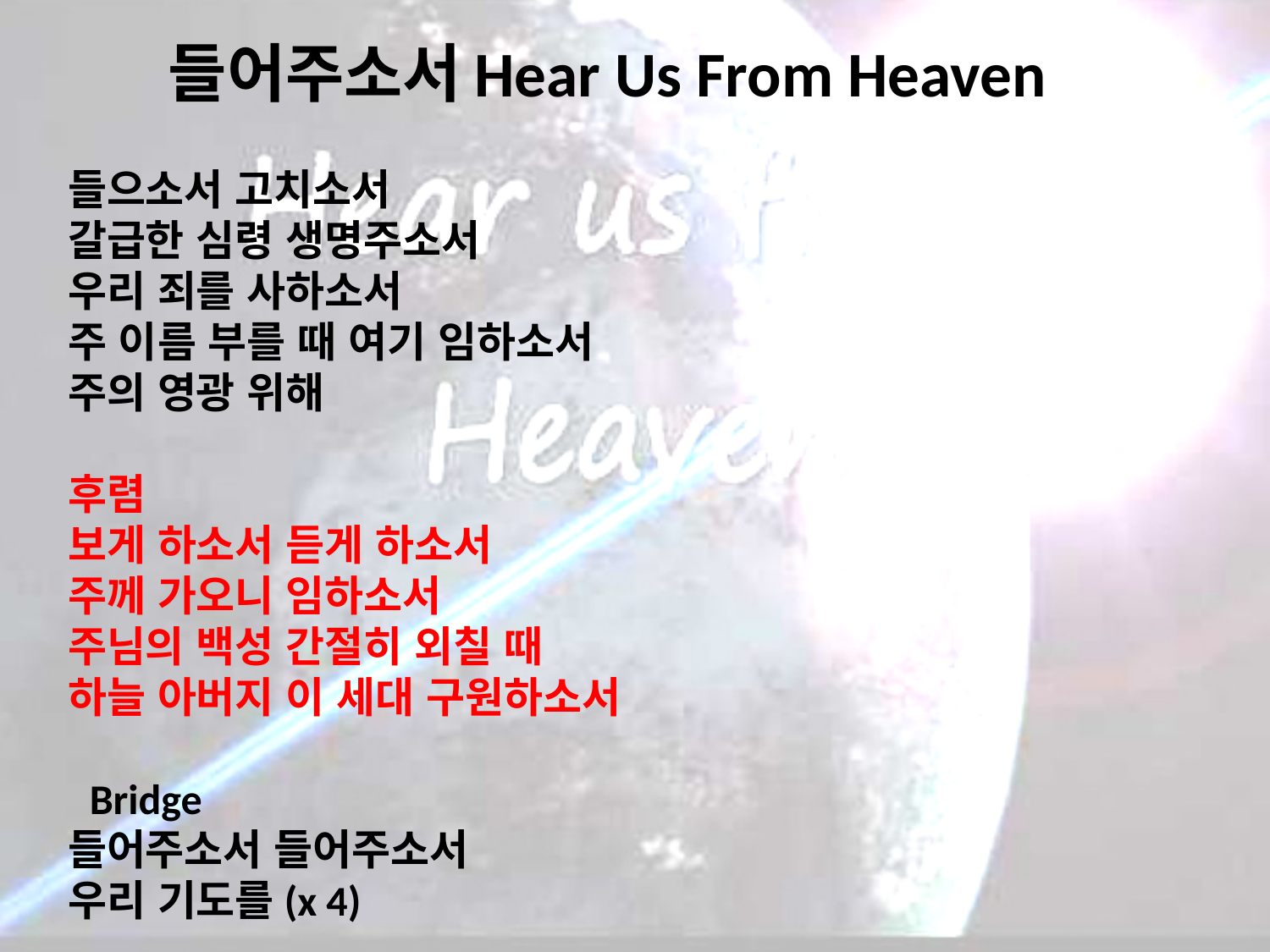

# 들어주소서Hear Us From Heaven
들으소서 고치소서
갈급한 심령 생명주소서
우리 죄를 사하소서
주 이름 부를 때 여기 임하소서
주의 영광 위해
후렴
보게 하소서 듣게 하소서
주께 가오니 임하소서
주님의 백성 간절히 외칠 때
하늘 아버지 이 세대 구원하소서
 Bridge
들어주소서 들어주소서
우리 기도를(x 4)